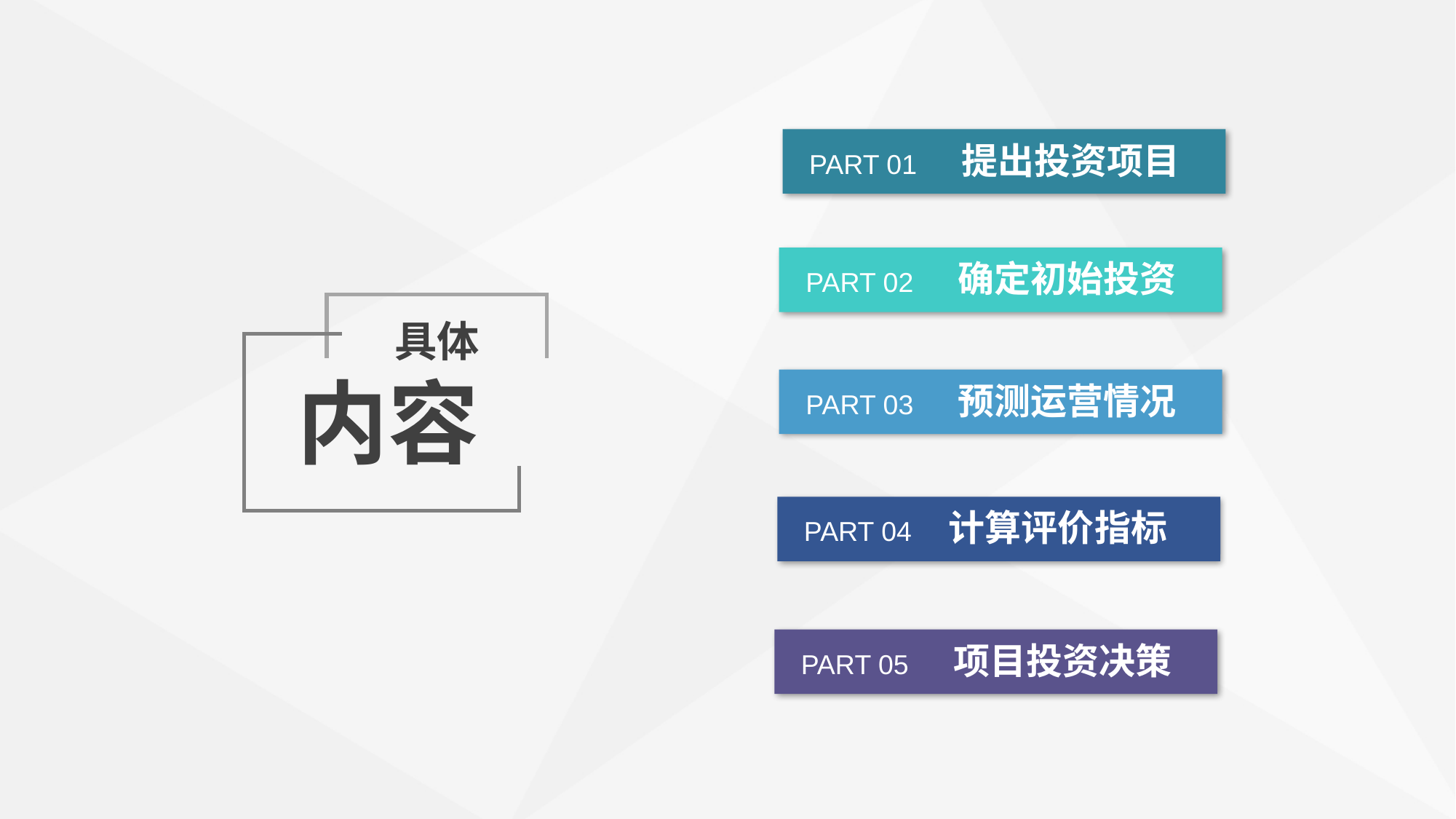

PART 01     提出投资项目

PART 02     确定初始投资

具体
内容

PART 03     预测运营情况

PART 04    计算评价指标

PART 05     项目投资决策